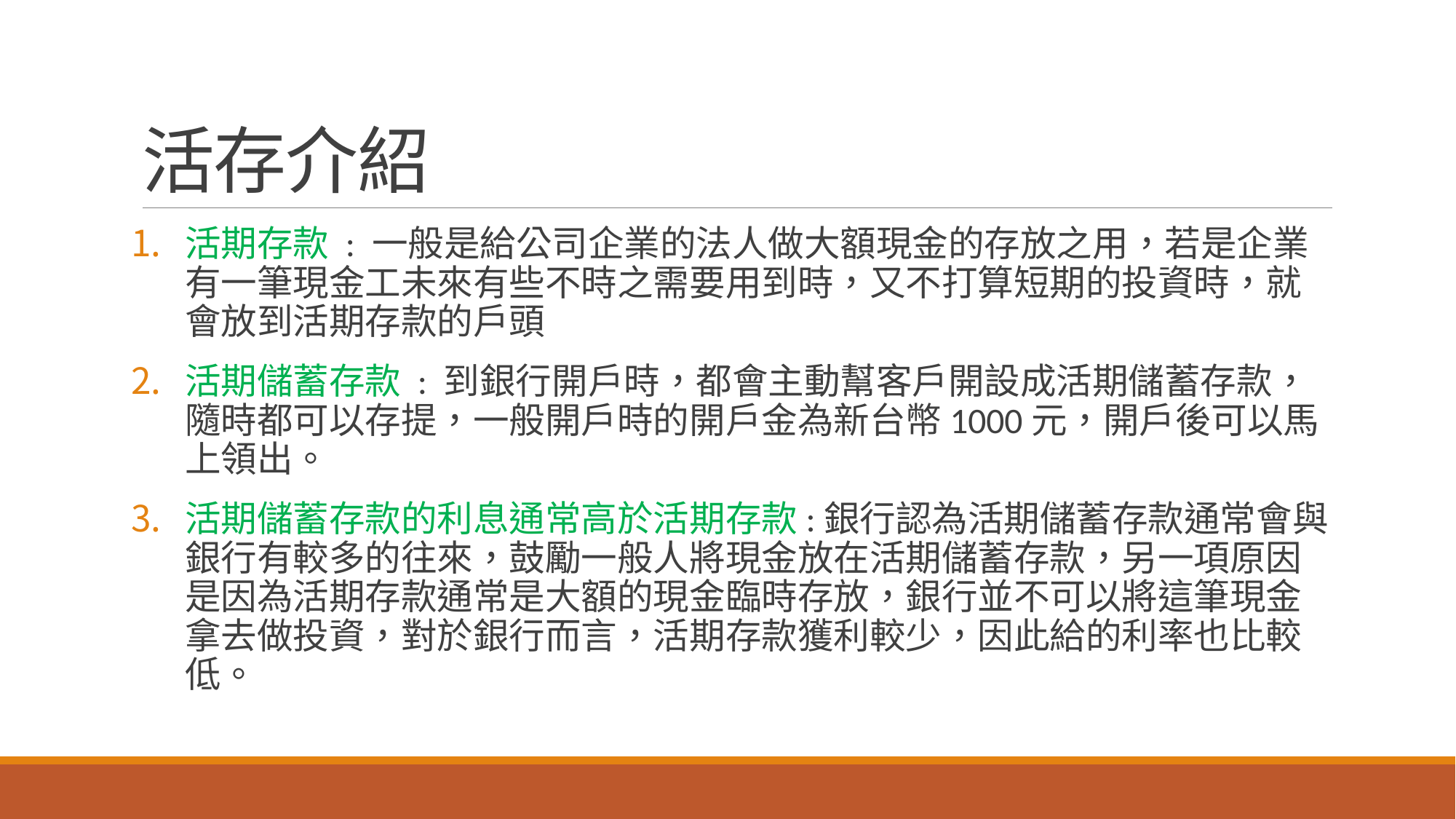

# 活存介紹
活期存款 : 一般是給公司企業的法人做大額現金的存放之用，若是企業有一筆現金工未來有些不時之需要用到時，又不打算短期的投資時，就會放到活期存款的戶頭
活期儲蓄存款 : 到銀行開戶時，都會主動幫客戶開設成活期儲蓄存款，隨時都可以存提，一般開戶時的開戶金為新台幣1000元，開戶後可以馬上領出。
活期儲蓄存款的利息通常高於活期存款:銀行認為活期儲蓄存款通常會與銀行有較多的往來，鼓勵一般人將現金放在活期儲蓄存款，另一項原因是因為活期存款通常是大額的現金臨時存放，銀行並不可以將這筆現金拿去做投資，對於銀行而言，活期存款獲利較少，因此給的利率也比較低。